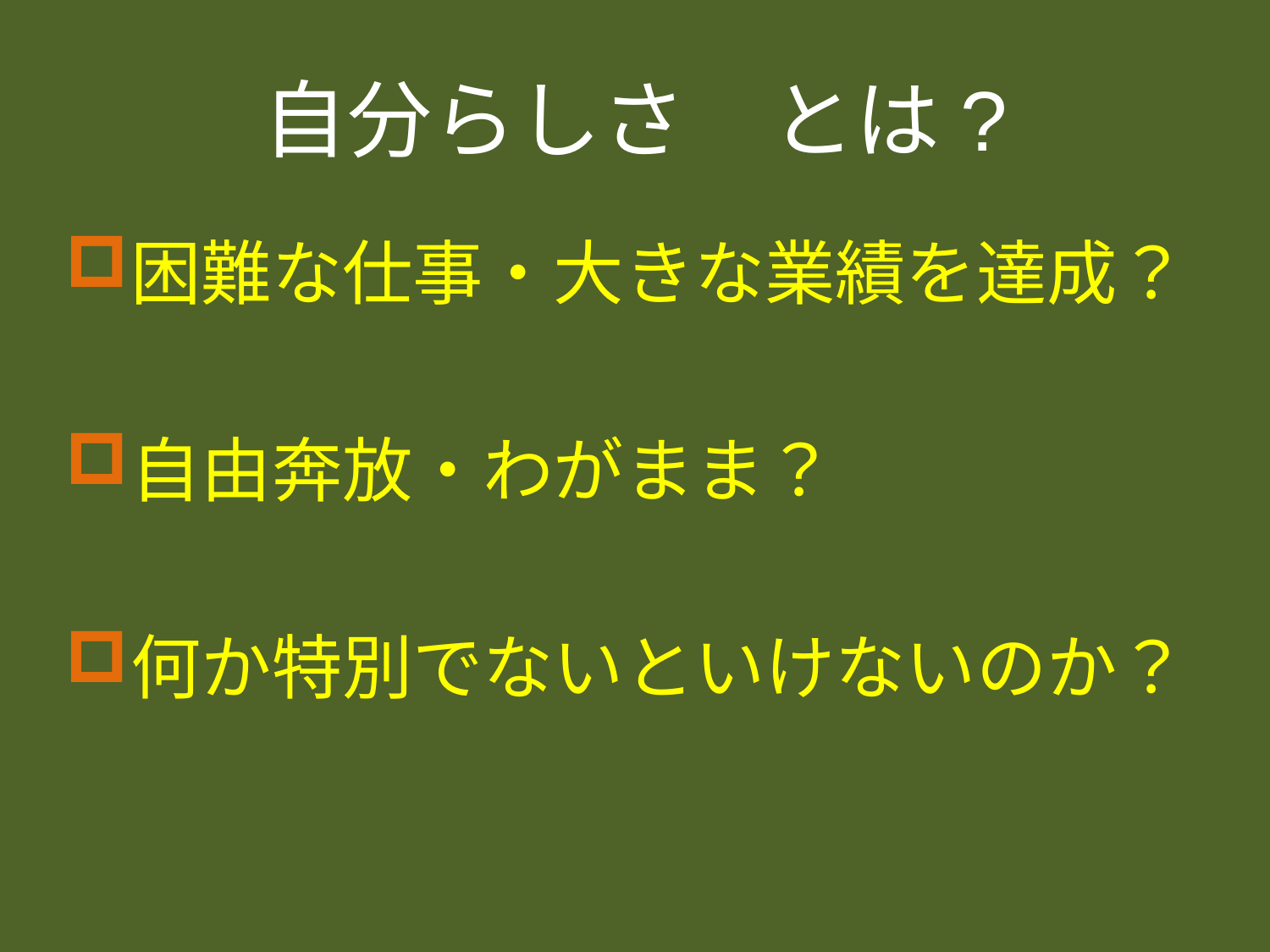

# 自分らしさ　とは?
困難な仕事・大きな業績を達成？

自由奔放・わがまま？

何か特別でないといけないのか？